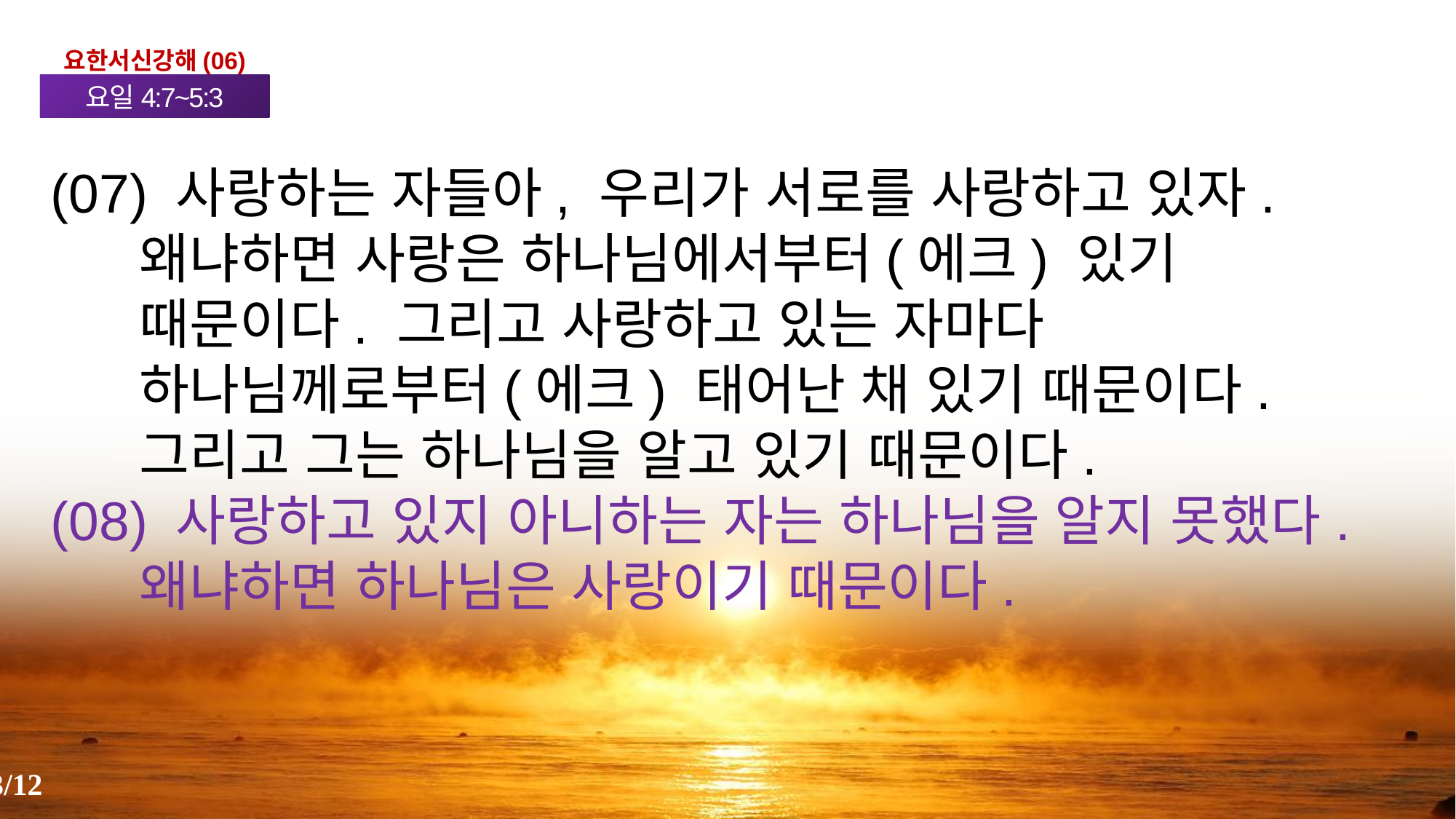

요한서신강해(06)
요일4:7~5:3

(07) 사랑하는 자들아, 우리가 서로를 사랑하고 있자. 왜냐하면 사랑은 하나님에서부터(에크) 있기 때문이다. 그리고 사랑하고 있는 자마다 하나님께로부터(에크) 태어난 채 있기 때문이다. 그리고 그는 하나님을 알고 있기 때문이다.
(08) 사랑하고 있지 아니하는 자는 하나님을 알지 못했다. 왜냐하면 하나님은 사랑이기 때문이다.